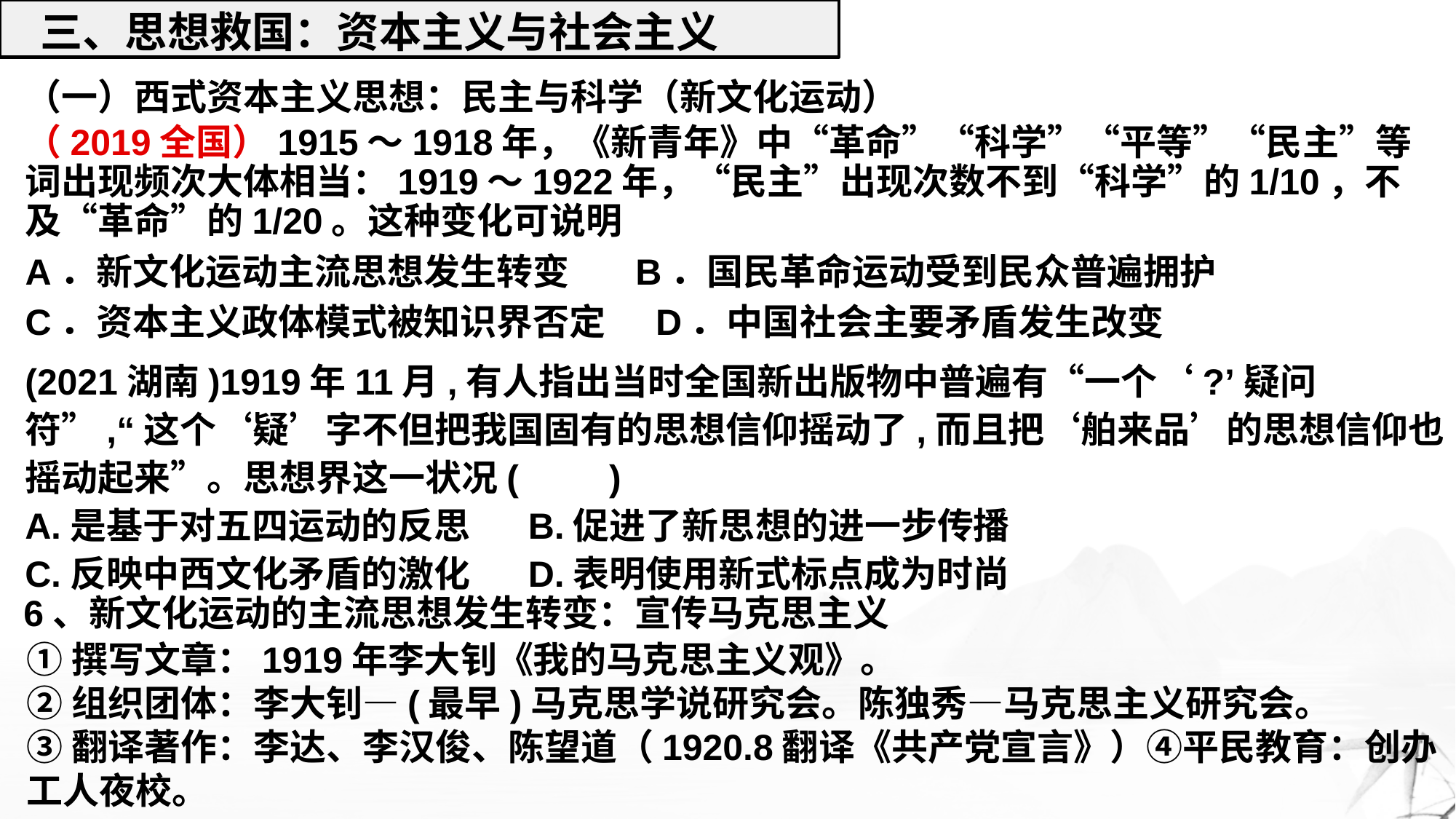

三、思想救国：资本主义与社会主义
（一）西式资本主义思想：民主与科学（新文化运动）
（2019全国）1915～1918年，《新青年》中“革命”“科学”“平等”“民主”等词出现频次大体相当：1919～1922年，“民主”出现次数不到“科学”的1/10，不及“革命”的1/20。这种变化可说明
A．新文化运动主流思想发生转变       B．国民革命运动受到民众普遍拥护
C．资本主义政体模式被知识界否定     D．中国社会主要矛盾发生改变

(2021湖南)1919年11月,有人指出当时全国新出版物中普遍有“一个‘?’疑问符”,“这个‘疑’字不但把我国固有的思想信仰摇动了,而且把‘舶来品’的思想信仰也摇动起来”。思想界这一状况(　　)
A.是基于对五四运动的反思      B.促进了新思想的进一步传播
C.反映中西文化矛盾的激化      D.表明使用新式标点成为时尚
6、新文化运动的主流思想发生转变：宣传马克思主义
①撰写文章：1919年李大钊《我的马克思主义观》。
②组织团体：李大钊—(最早)马克思学说研究会。陈独秀—马克思主义研究会。
③翻译著作：李达、李汉俊、陈望道（1920.8翻译《共产党宣言》）④平民教育：创办工人夜校。